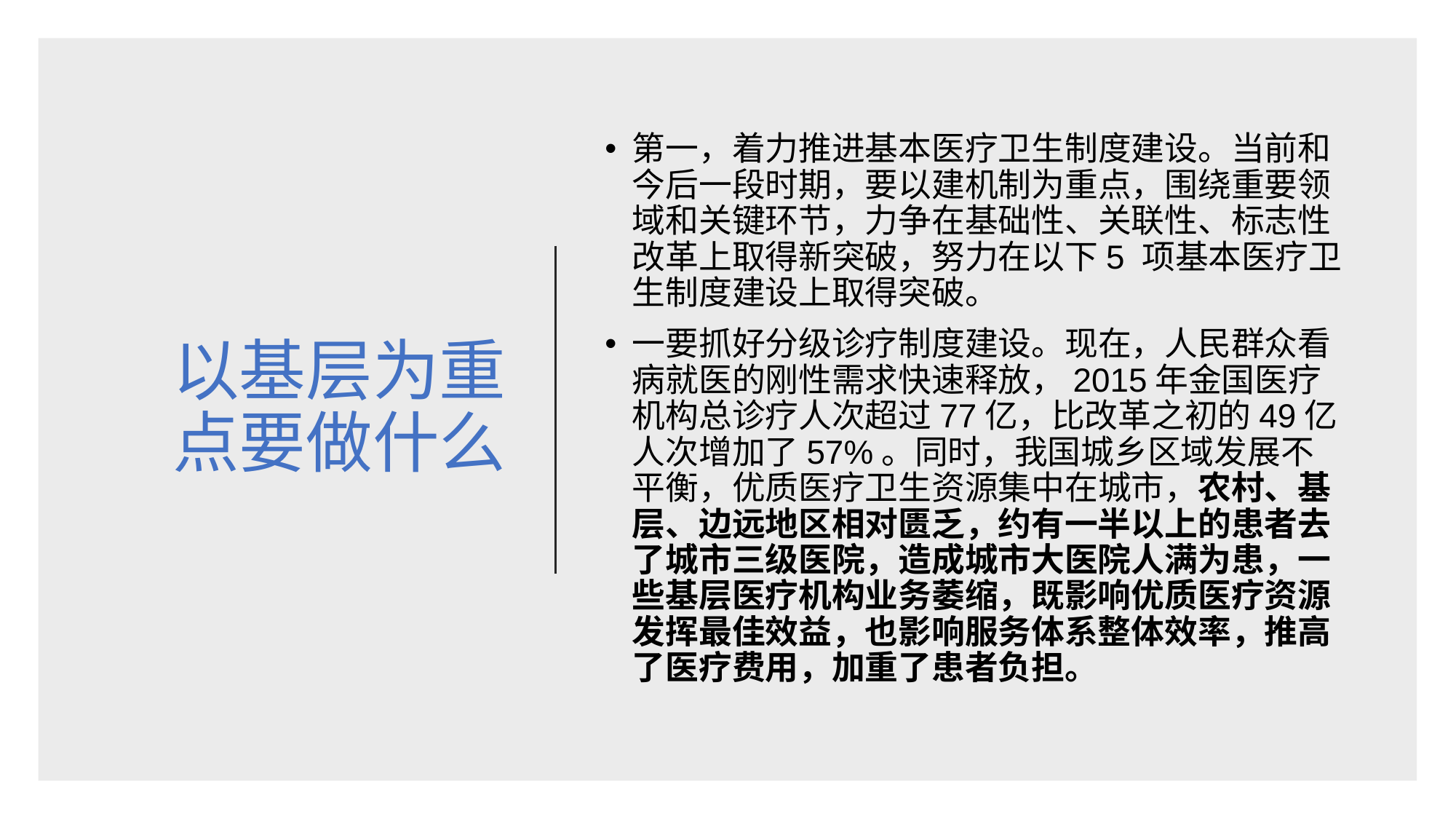

# 以基层为重点要做什么
第一，着力推进基本医疗卫生制度建设。当前和今后一段时期，要以建机制为重点，围绕重要领域和关键环节，力争在基础性、关联性、标志性改革上取得新突破，努力在以下5 项基本医疗卫生制度建设上取得突破。
一要抓好分级诊疗制度建设。现在，人民群众看病就医的刚性需求快速释放，2015年金国医疗机构总诊疗人次超过77亿，比改革之初的49亿人次增加了57%。同时，我国城乡区域发展不平衡，优质医疗卫生资源集中在城市，农村、基层、边远地区相对匮乏，约有一半以上的患者去了城市三级医院，造成城市大医院人满为患，一些基层医疗机构业务萎缩，既影响优质医疗资源发挥最佳效益，也影响服务体系整体效率，推高了医疗费用，加重了患者负担。